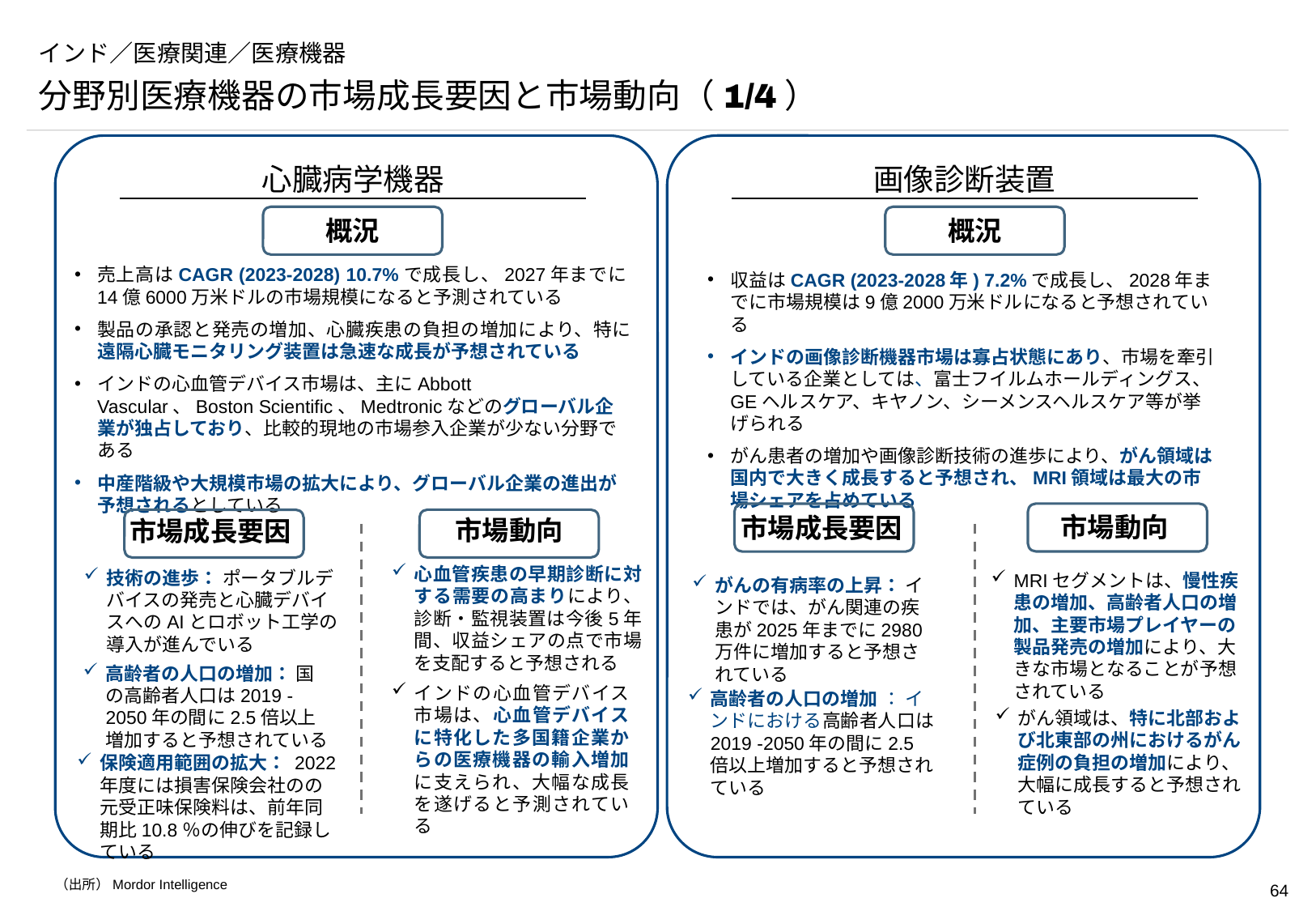

# インド／医療関連／医療機器
分野別医療機器の市場成長要因と市場動向（1/4）

| 心臓病学機器 |
| --- |
| 画像診断装置 |
| --- |

概況

概況
売上高はCAGR (2023-2028) 10.7%で成長し、2027年までに14億6000万米ドルの市場規模になると予測されている
製品の承認と発売の増加、心臓疾患の負担の増加により、特に遠隔心臓モニタリング装置は急速な成長が予想されている
インドの心血管デバイス市場は、主にAbbott　Vascular、Boston Scientific、Medtronicなどのグローバル企業が独占しており、比較的現地の市場参入企業が少ない分野である
中産階級や大規模市場の拡大により、グローバル企業の進出が予想されるとしている
収益はCAGR (2023-2028年) 7.2%で成長し、2028年までに市場規模は9億2000万米ドルになると予想されている
インドの画像診断機器市場は寡占状態にあり、市場を牽引している企業としては、富士フイルムホールディングス、GEヘルスケア、キヤノン、シーメンスヘルスケア等が挙げられる
がん患者の増加や画像診断技術の進歩により、がん領域は国内で大きく成長すると予想され、MRI領域は最大の市場シェアを占めている

市場動向
市場成長要因
市場動向
市場成長要因

心血管疾患の早期診断に対する需要の高まりにより、診断・監視装置は今後5年間、収益シェアの点で市場を支配すると予想される
技術の進歩： ポータブルデバイスの発売と心臓デバイスへのAIとロボット工学の導入が進んでいる
MRIセグメントは、慢性疾患の増加、高齢者人口の増加、主要市場プレイヤーの製品発売の増加により、大きな市場となることが予想されている
がんの有病率の上昇： インドでは、がん関連の疾患が2025年までに2980万件に増加すると予想されている
高齢者の人口の増加： 国の高齢者人口は2019 -2050年の間に2.5倍以上増加すると予想されている
インドの心血管デバイス市場は、心血管デバイスに特化した多国籍企業からの医療機器の輸入増加に支えられ、大幅な成長を遂げると予測されている
高齢者の人口の増加 ： インドにおける高齢者人口は2019 -2050年の間に2.5倍以上増加すると予想されている
がん領域は、特に北部および北東部の州におけるがん症例の負担の増加により、大幅に成長すると予想されている
保険適用範囲の拡大： 2022年度には損害保険会社のの元受正味保険料は、前年同期比10.8％の伸びを記録している
（出所）Mordor Intelligence